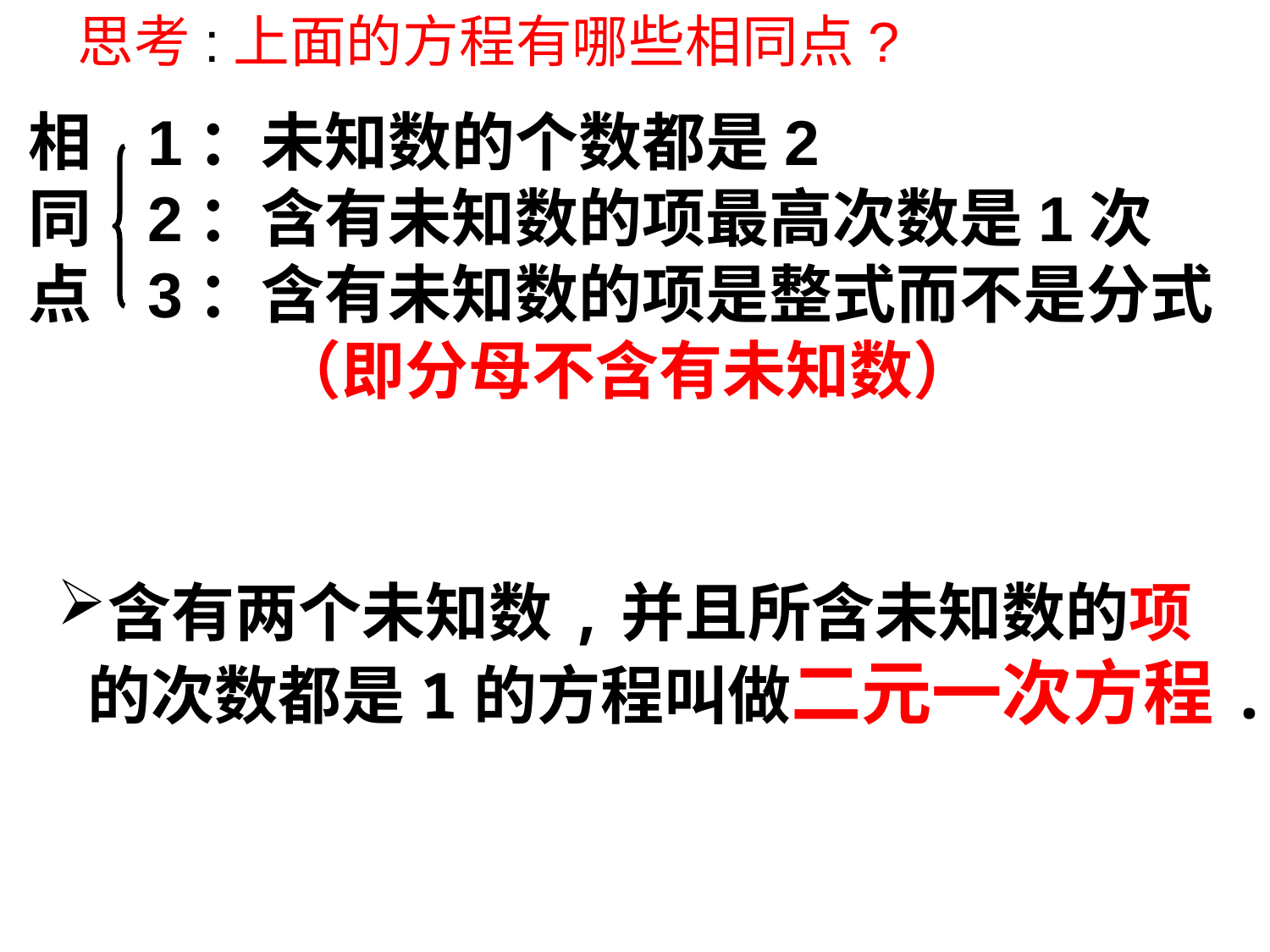

思考:上面的方程有哪些相同点?
相同点
1：未知数的个数都是2
2：含有未知数的项最高次数是1次
3：含有未知数的项是整式而不是分式
        （即分母不含有未知数）

含有两个未知数,并且所含未知数的项的次数都是1的方程叫做二元一次方程.